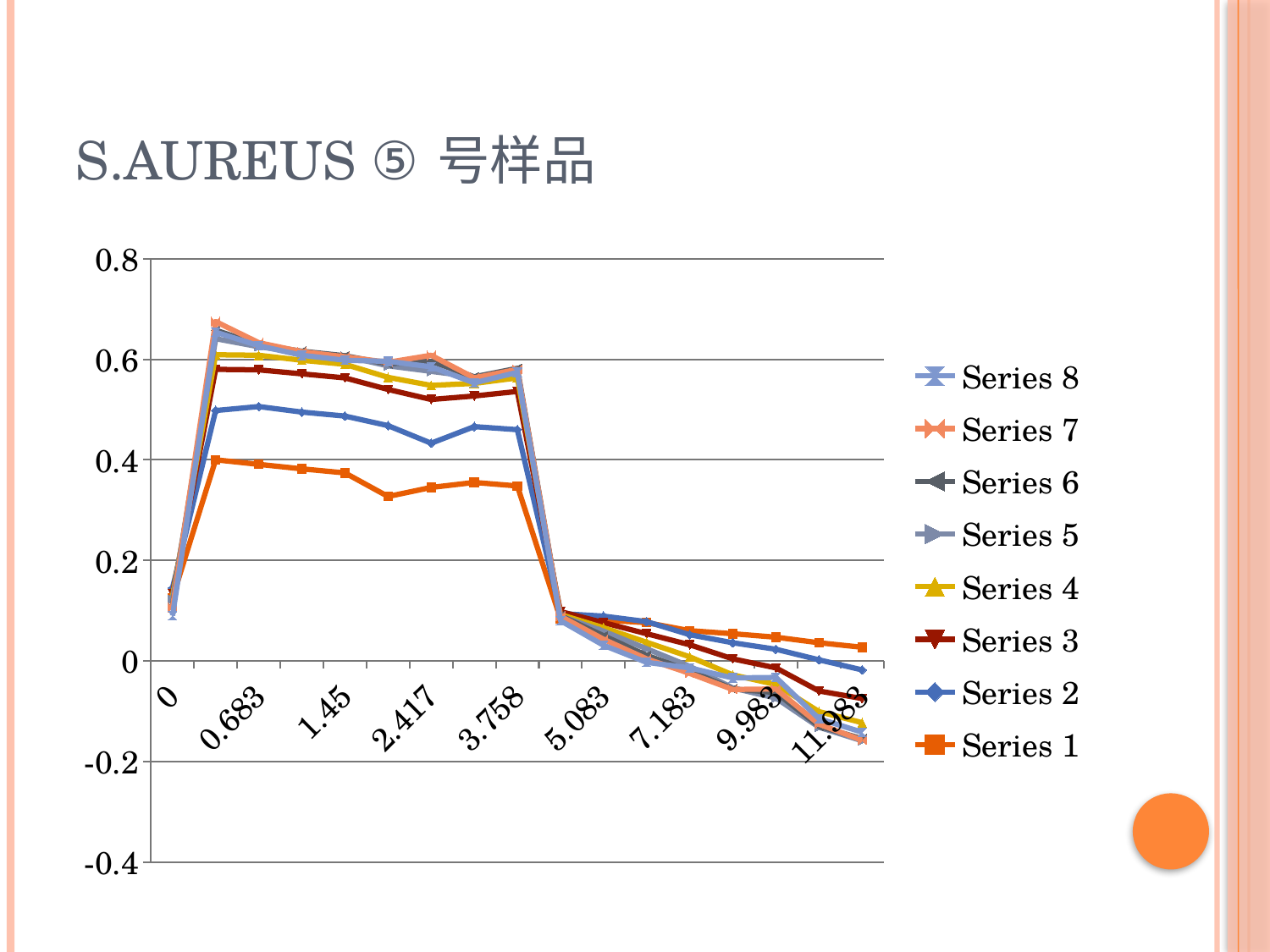

# S.aureus ⑤号样品

### Chart

| Category | Series 1 | Series 2 | Series 3 | Series 4 | Series 5 | Series 6 | Series 7 | Series 8 |
|---|---|---|---|---|---|---|---|---|
| 0 | 0.125 | 0.02000000000000001 | -0.010999999999999998 | -0.005000000000000003 | -0.007000000000000003 | -0.012 | -0.004000000000000003 | -0.01600000000000001 |
| 0.38300000000000017 | 0.4 | 0.09800000000000006 | 0.082 | 0.029 | 0.03200000000000002 | 0.017 | 0.017 | -0.02100000000000001 |
| 0.68300000000000005 | 0.39100000000000024 | 0.115 | 0.07300000000000001 | 0.029 | 0.017 | 0.004000000000000003 | 0.004000000000000003 | -0.006000000000000003 |
| 1.0329999999999993 | 0.3820000000000002 | 0.113 | 0.076 | 0.027000000000000014 | 0.014999999999999998 | 0.0030000000000000014 | -0.0010000000000000007 | -0.007000000000000003 |
| 1.45 | 0.37400000000000017 | 0.113 | 0.076 | 0.027000000000000014 | 0.01600000000000001 | 0.0010000000000000007 | -0.0020000000000000013 | -0.007000000000000003 |
| 1.9500000000000006 | 0.3270000000000002 | 0.14100000000000001 | 0.072 | 0.024 | 0.023 | 0.004000000000000003 | 0.0030000000000000014 | 0.0020000000000000013 |
| 2.4169999999999985 | 0.3450000000000001 | 0.08800000000000005 | 0.08700000000000002 | 0.028 | 0.028 | 0.02000000000000001 | 0.012 | -0.023 |
| 3.05 | 0.35500000000000015 | 0.111 | 0.06100000000000001 | 0.025 | 0.012999999999999998 | 0.0 | -0.0020000000000000013 | -0.010000000000000005 |
| 3.758 | 0.34800000000000014 | 0.112 | 0.076 | 0.027000000000000014 | 0.014 | 0.005000000000000003 | -0.0020000000000000013 | -0.006000000000000003 |
| 4.383 | 0.08400000000000005 | 0.010000000000000005 | 0.004000000000000003 | -0.006000000000000003 | -0.0030000000000000014 | 0.0010000000000000007 | -0.0010000000000000007 | -0.009000000000000003 |
| 5.0830000000000002 | 0.081 | 0.008000000000000007 | -0.012999999999999998 | -0.010000000000000005 | -0.007000000000000003 | -0.009000000000000003 | -0.007000000000000003 | -0.012 |
| 5.9829999999999997 | 0.076 | 0.0020000000000000013 | -0.024 | -0.017 | -0.012999999999999998 | -0.012999999999999998 | -0.007000000000000003 | -0.007000000000000003 |
| 7.1829999999999972 | 0.060000000000000026 | -0.008000000000000007 | -0.02000000000000001 | -0.024 | -0.01900000000000001 | -0.009000000000000003 | -0.005000000000000003 | 0.010999999999999998 |
| 8.4550000000000054 | 0.054 | -0.018 | -0.03200000000000002 | -0.03200000000000002 | -0.026 | -0.0020000000000000013 | -0.0010000000000000007 | 0.023 |
| 9.9830000000000005 | 0.047000000000000014 | -0.024 | -0.037 | -0.033 | -0.027000000000000014 | 0.010999999999999998 | 0.007000000000000003 | 0.023 |
| 10.983000000000002 | 0.036 | -0.034 | -0.06200000000000003 | -0.041 | -0.031000000000000014 | 0.0020000000000000013 | 0.004000000000000003 | 0.010999999999999998 |
| 11.983000000000002 | 0.027000000000000014 | -0.04500000000000001 | -0.05700000000000002 | -0.048 | -0.036 | 0.004000000000000003 | -0.0030000000000000014 | 0.01600000000000001 |